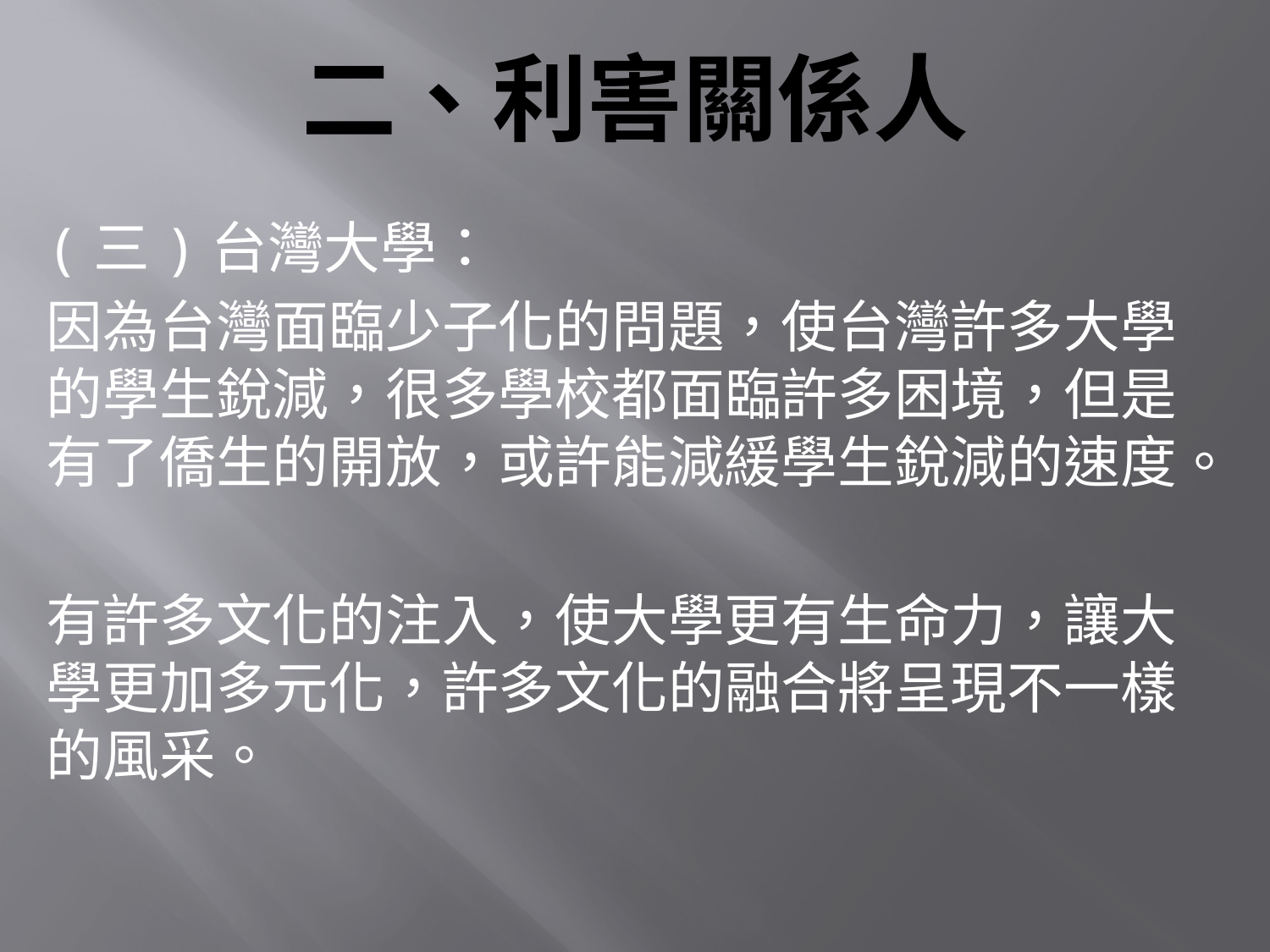

# 二、利害關係人
(三)台灣大學：
因為台灣面臨少子化的問題，使台灣許多大學的學生銳減，很多學校都面臨許多困境，但是有了僑生的開放，或許能減緩學生銳減的速度。

有許多文化的注入，使大學更有生命力，讓大學更加多元化，許多文化的融合將呈現不一樣的風采。